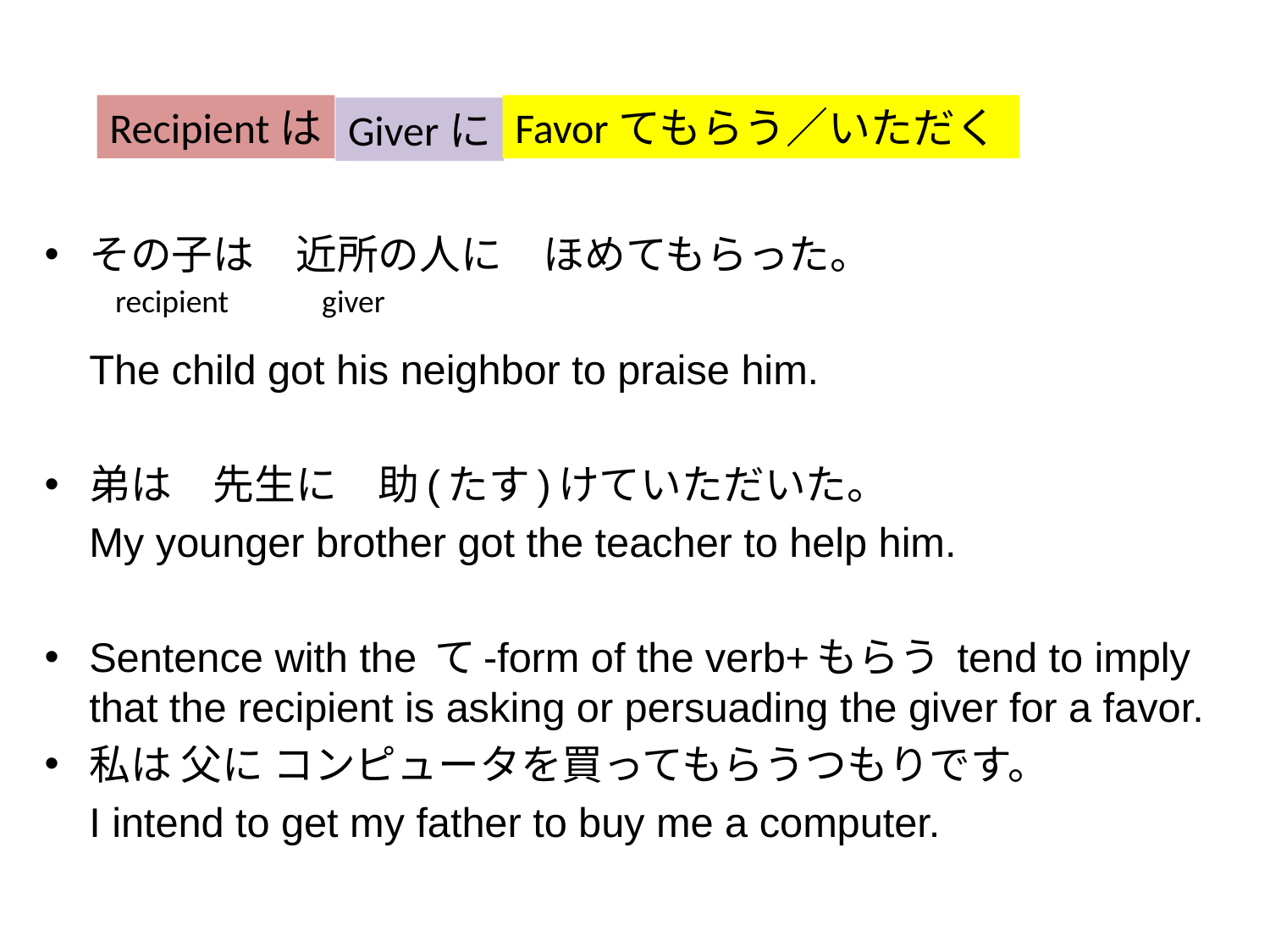

Recipientは
Favorてもらう／いただく
Giverに
その子は　近所の人に　ほめてもらった。

	The child got his neighbor to praise him.

弟は　先生に　助(たす)けていただいた。
	My younger brother got the teacher to help him.

Sentence with the て-form of the verb+もらう tend to imply that the recipient is asking or persuading the giver for a favor.
私は 父に コンピュータを買ってもらうつもりです。
	I intend to get my father to buy me a computer.

recipient             giver